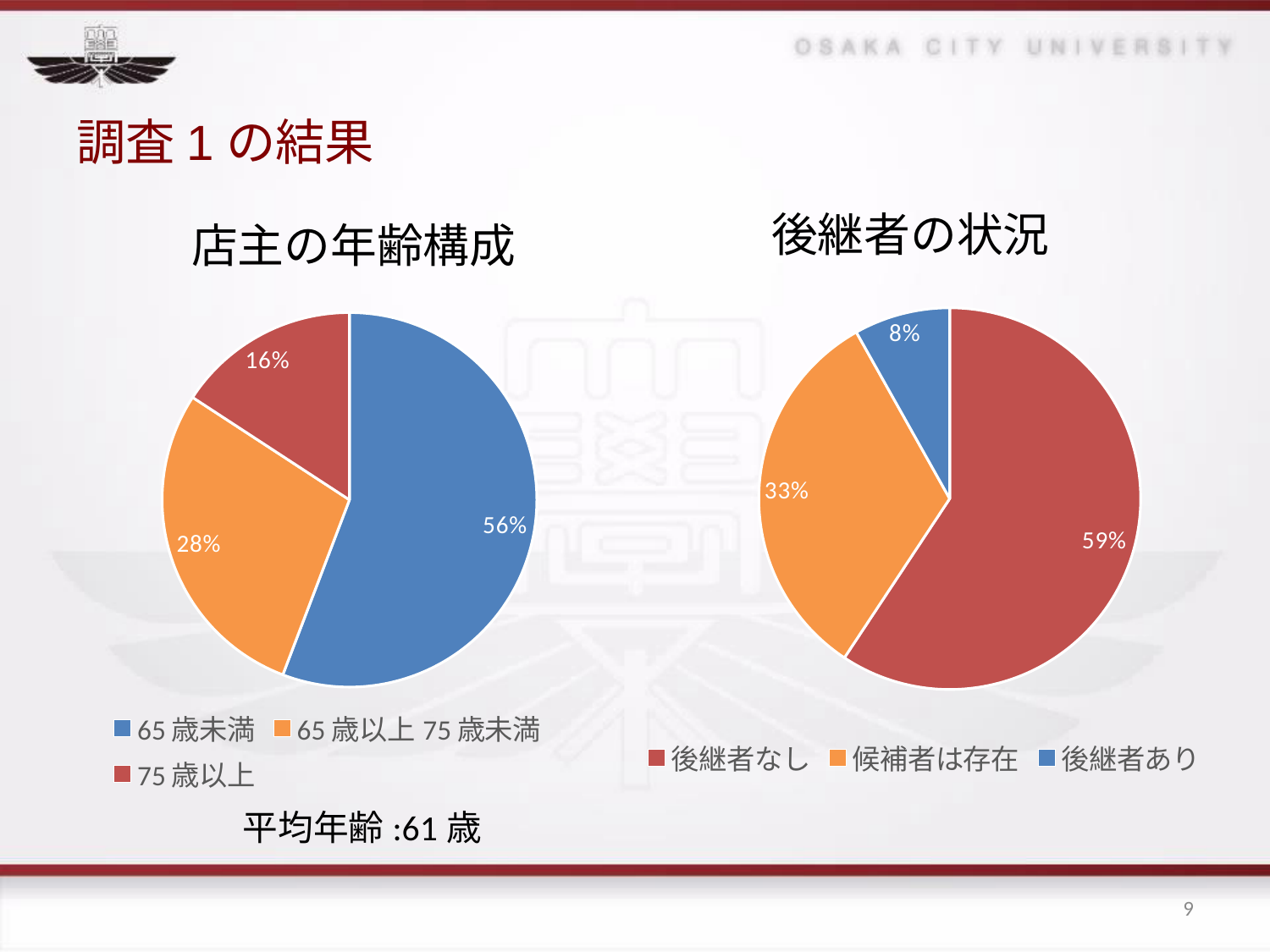

# 調査1の結果
後継者の状況
店主の年齢構成

### Chart

| Category |
|---|

### Chart

| Category |  |
|---|---|
| 後継者なし | 0.593023255813954 |
| 候補者は存在 | 0.325581395348837 |
| 後継者あり | 0.0813953488372093 |

### Chart

| Category |  |
|---|---|
| 65歳未満 | 0.557894736842105 |
| 65歳以上75歳未満 | 0.284210526315789 |
| 75歳以上 | 0.157894736842105 |
平均年齢:61歳
9